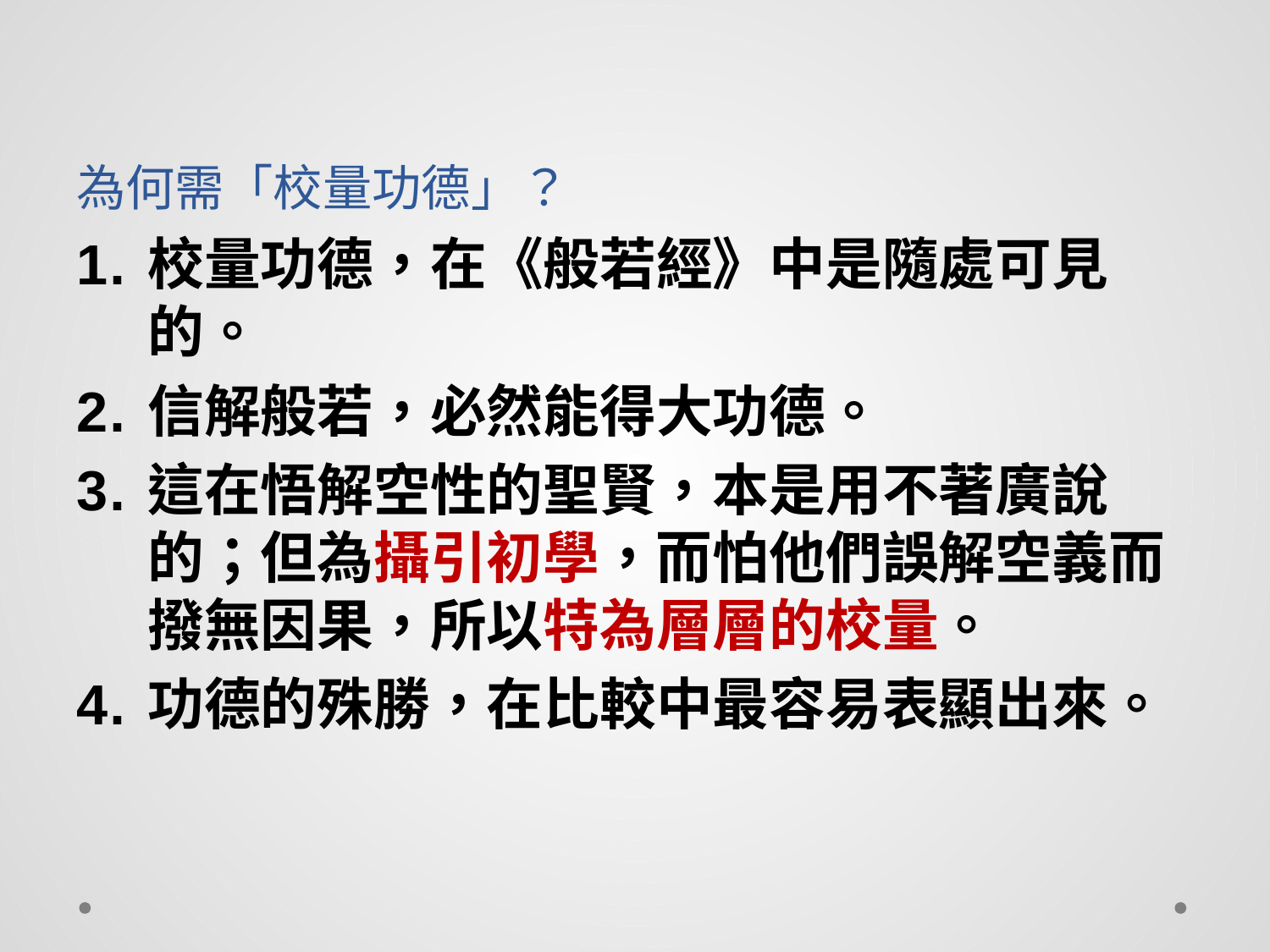

# 為何需「校量功德」？
校量功德，在《般若經》中是隨處可見的。
信解般若，必然能得大功德。
這在悟解空性的聖賢，本是用不著廣說的；但為攝引初學，而怕他們誤解空義而撥無因果，所以特為層層的校量。
功德的殊勝，在比較中最容易表顯出來。